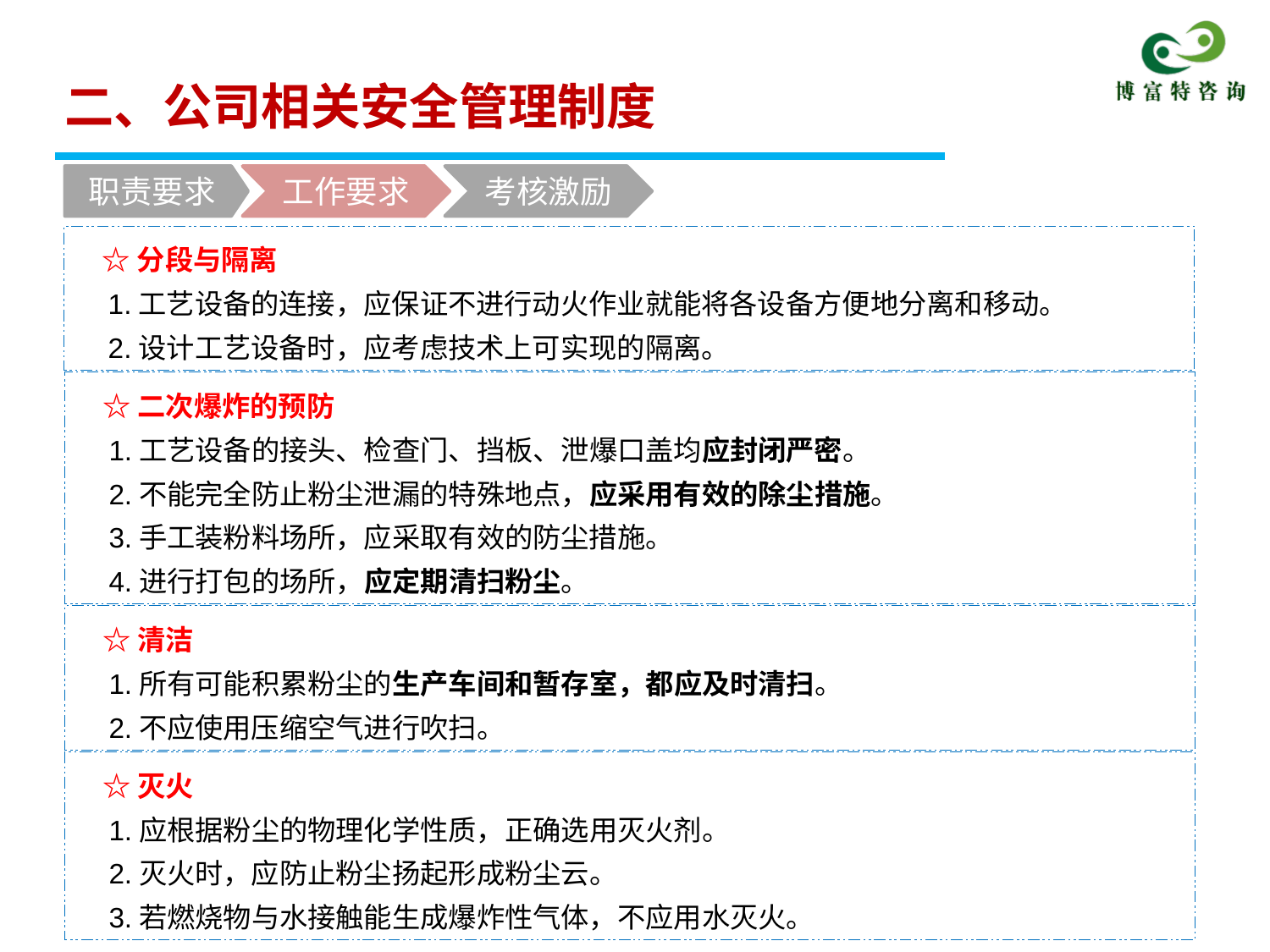

二、公司相关安全管理制度
职责要求
工作要求
考核激励
    ☆分段与隔离
    1.工艺设备的连接，应保证不进行动火作业就能将各设备方便地分离和移动。
    2.设计工艺设备时，应考虑技术上可实现的隔离。
    ☆二次爆炸的预防
    1.工艺设备的接头、检查门、挡板、泄爆口盖均应封闭严密。
    2.不能完全防止粉尘泄漏的特殊地点，应采用有效的除尘措施。
    3.手工装粉料场所，应采取有效的防尘措施。
    4.进行打包的场所，应定期清扫粉尘。
    ☆清洁
    1.所有可能积累粉尘的生产车间和暂存室，都应及时清扫。
    2.不应使用压缩空气进行吹扫。
    ☆灭火
    1.应根据粉尘的物理化学性质，正确选用灭火剂。
    2.灭火时，应防止粉尘扬起形成粉尘云。
    3.若燃烧物与水接触能生成爆炸性气体，不应用水灭火。